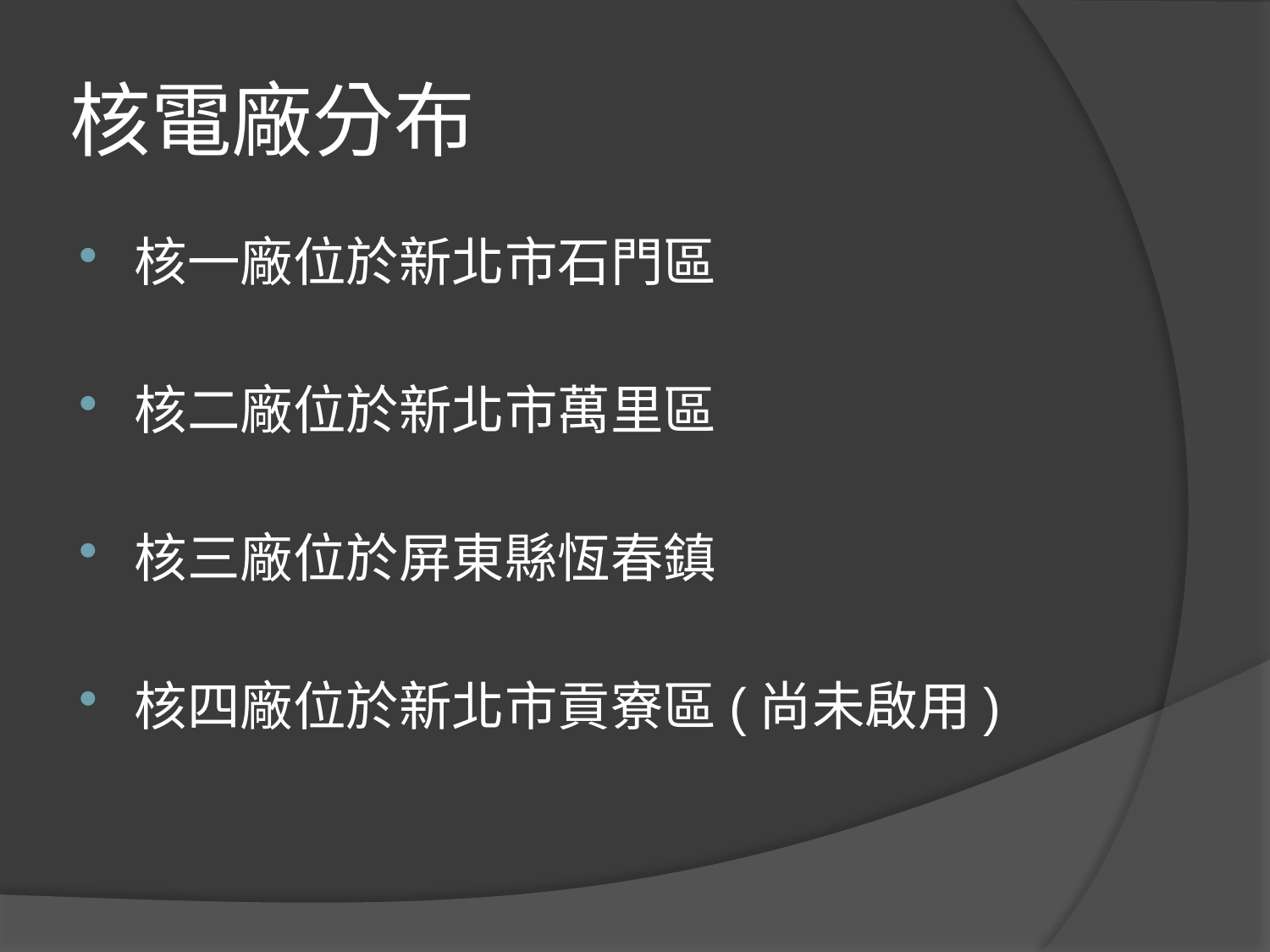

# 核電廠分布
核一廠位於新北市石門區

核二廠位於新北市萬里區

核三廠位於屏東縣恆春鎮

核四廠位於新北市貢寮區(尚未啟用)